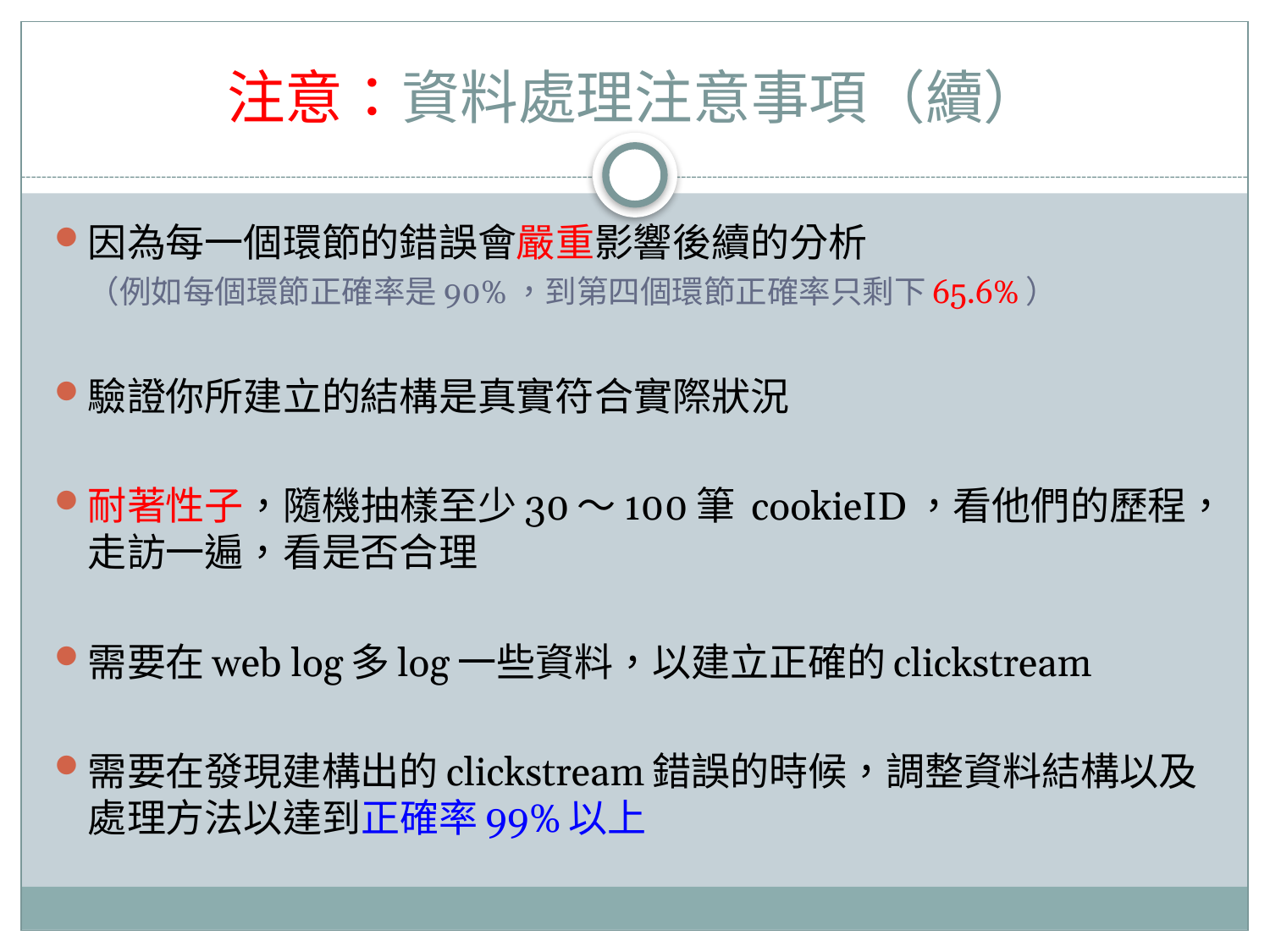

# 注意：資料處理注意事項（續）
因為每一個環節的錯誤會嚴重影響後續的分析
（例如每個環節正確率是90%，到第四個環節正確率只剩下65.6%）

驗證你所建立的結構是真實符合實際狀況

耐著性子，隨機抽樣至少30～100筆 cookieID，看他們的歷程，走訪一遍，看是否合理

需要在web log多log一些資料，以建立正確的clickstream

需要在發現建構出的clickstream錯誤的時候，調整資料結構以及處理方法以達到正確率99%以上